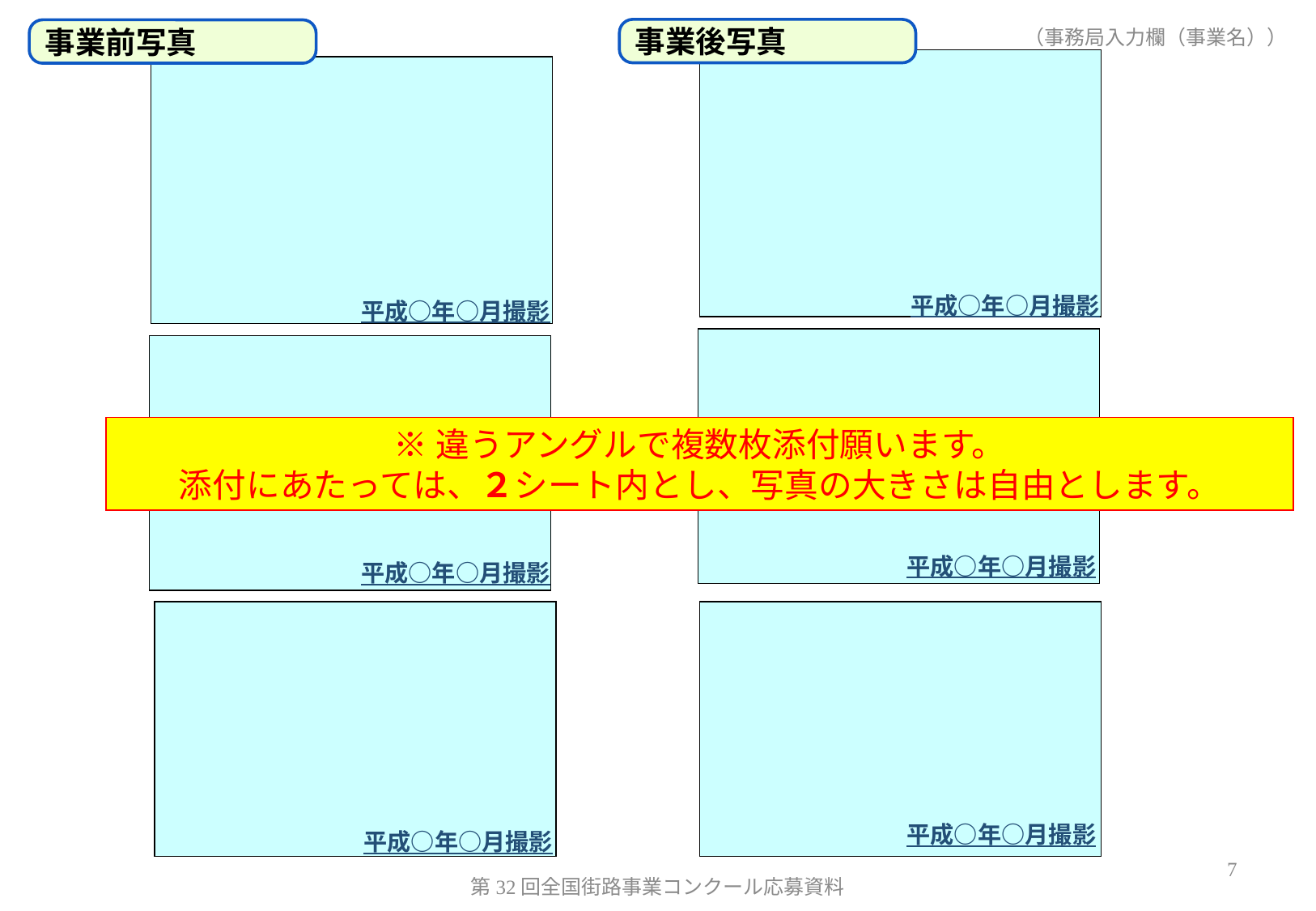

（事務局入力欄（事業名））
事業後写真
事業前写真

平成○年○月撮影
平成○年○月撮影

※違うアングルで複数枚添付願います。
添付にあたっては、２シート内とし、写真の大きさは自由とします。
平成○年○月撮影
平成○年○月撮影

平成○年○月撮影
平成○年○月撮影
7
第32回全国街路事業コンクール応募資料